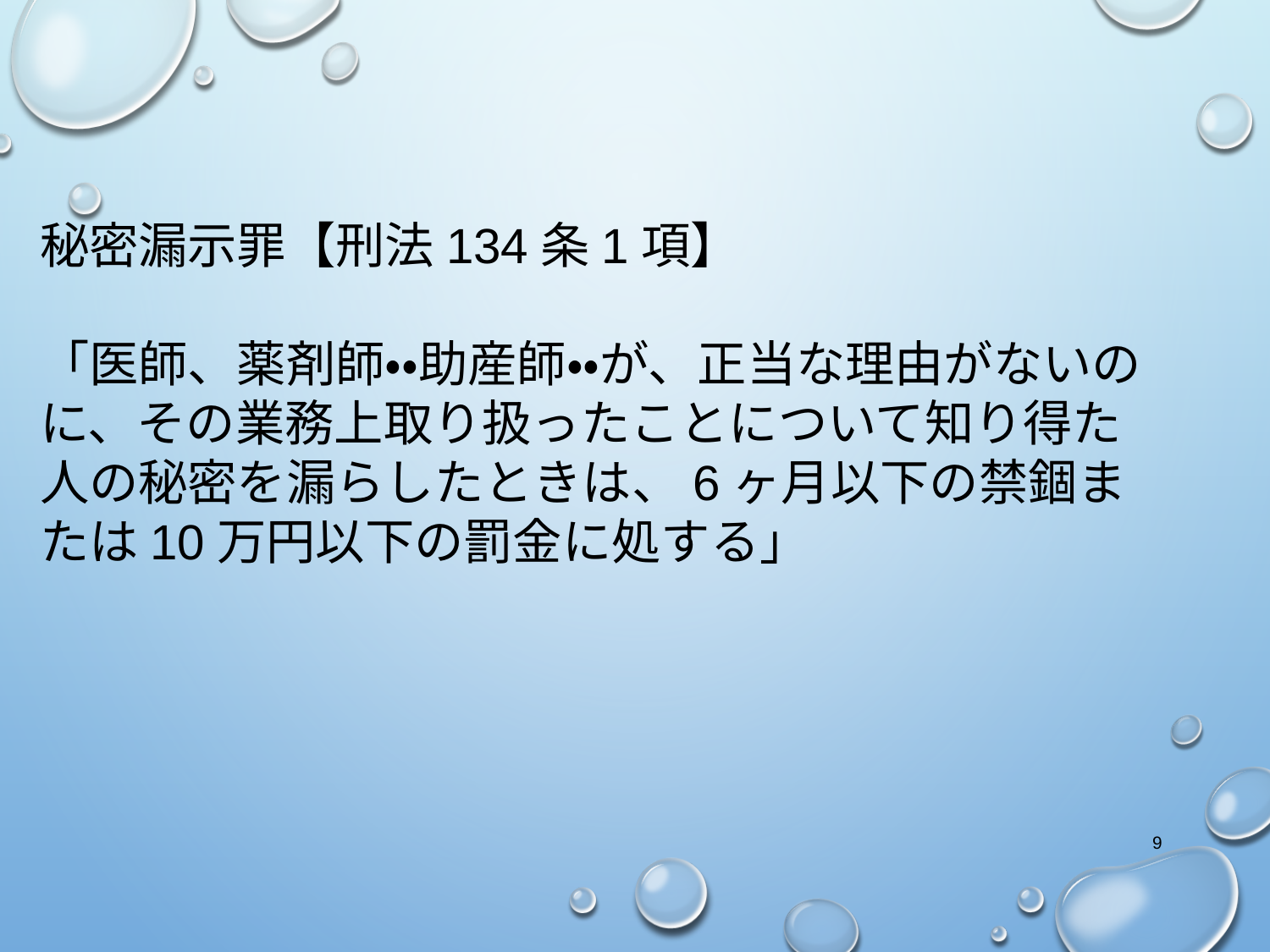

秘密漏示罪【刑法134条1項】

「医師、薬剤師・・助産師・・が、正当な理由がないのに、その業務上取り扱ったことについて知り得た人の秘密を漏らしたときは、6ヶ月以下の禁錮または10万円以下の罰金に処する」
9